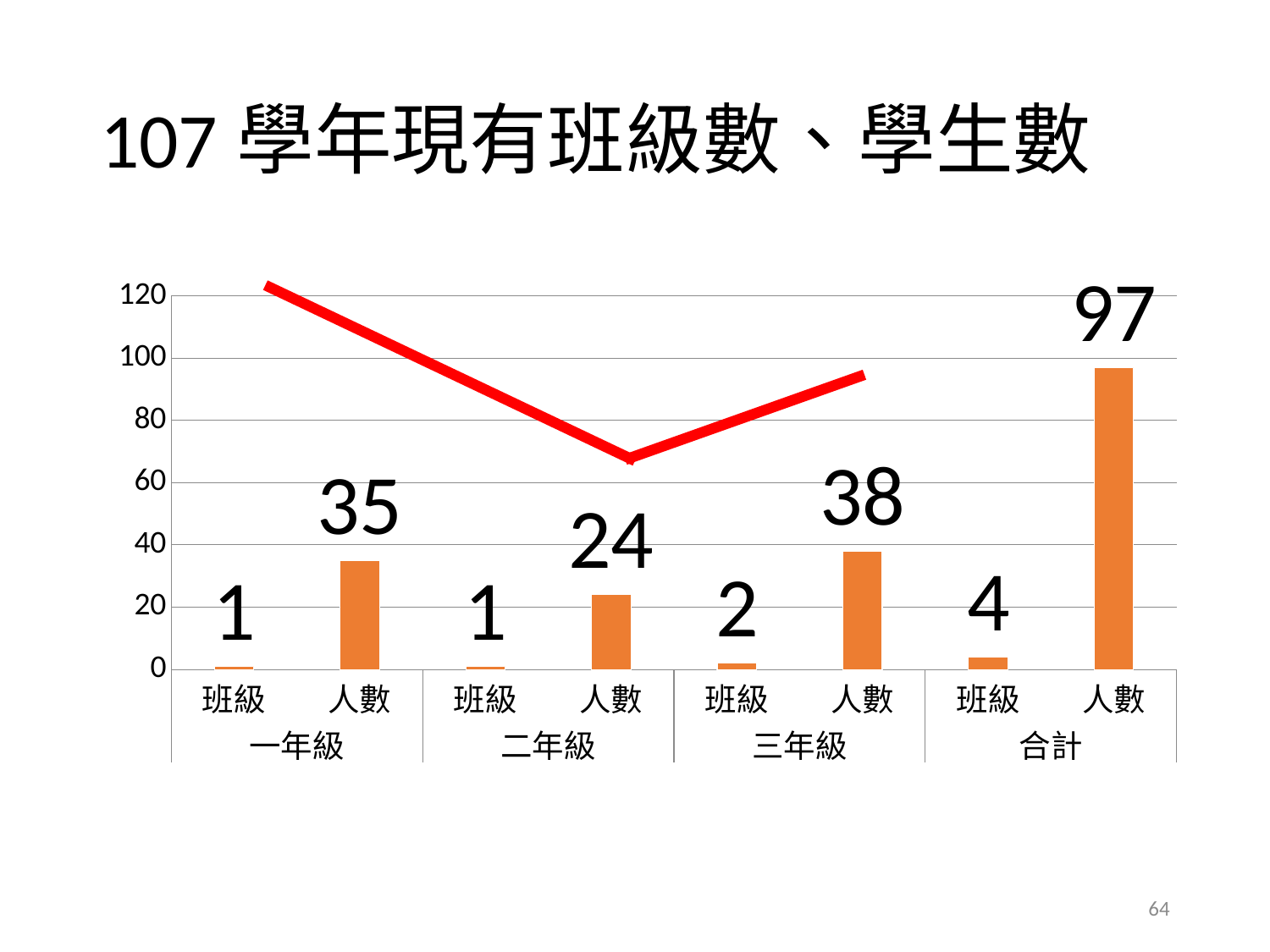

# 107學年現有班級數、學生數

### Chart

| Category |  |
|---|---|
| 班級 | 1.0 |
| 人數 | 35.0 |
| 班級 | 1.0 |
| 人數 | 24.0 |
| 班級 | 2.0 |
| 人數 | 38.0 |
| 班級 | 4.0 |
| 人數 | 97.0 |
64